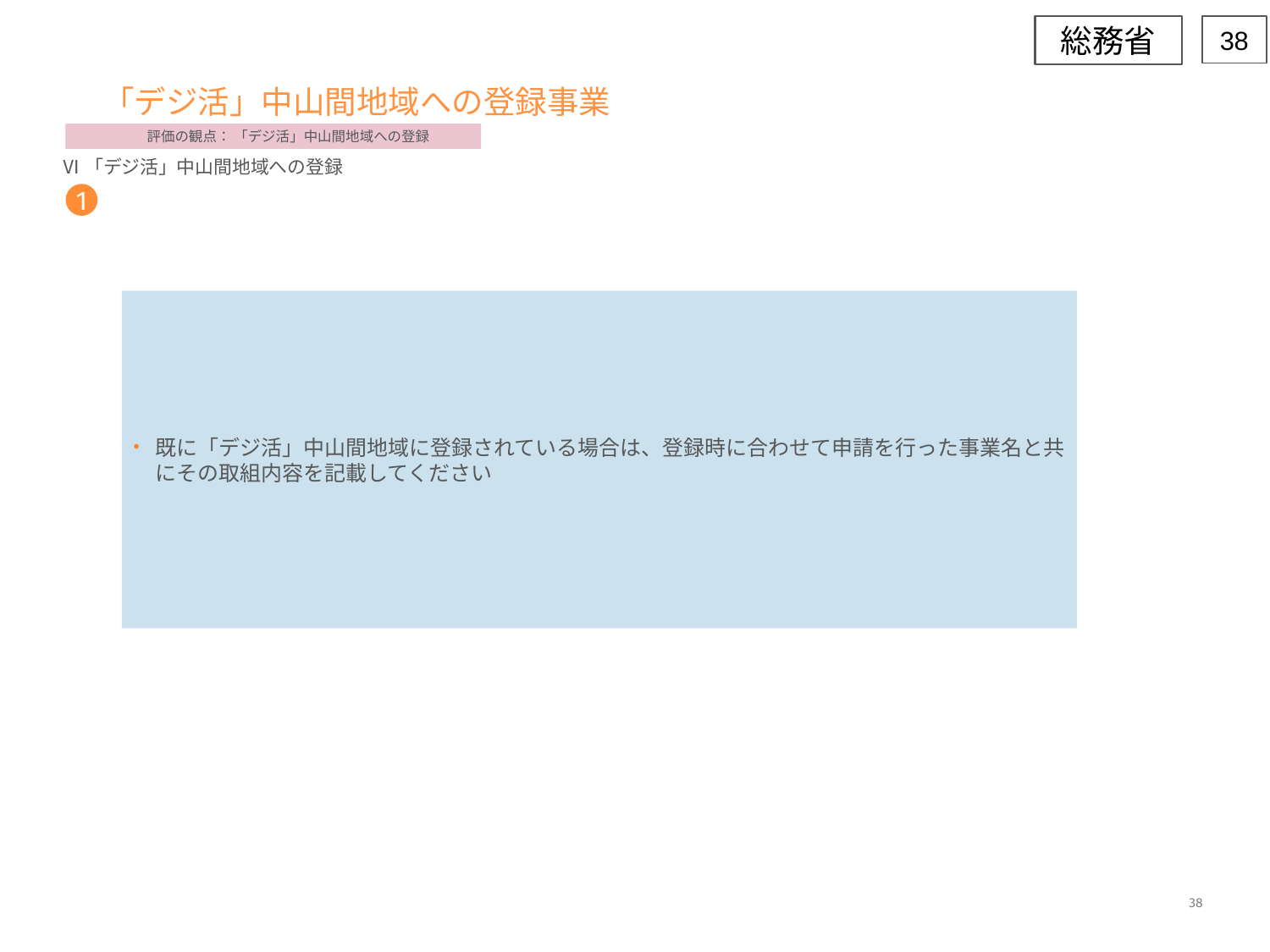

総務省
38
# 「デジ活」中山間地域への登録事業
評価の観点：⑤、⑦
評価の観点： 「デジ活」中山間地域への登録
Ⅵ「デジ活」中山間地域への登録
1
既に「デジ活」中山間地域に登録されている場合は、登録時に合わせて申請を行った事業名と共にその取組内容を記載してください